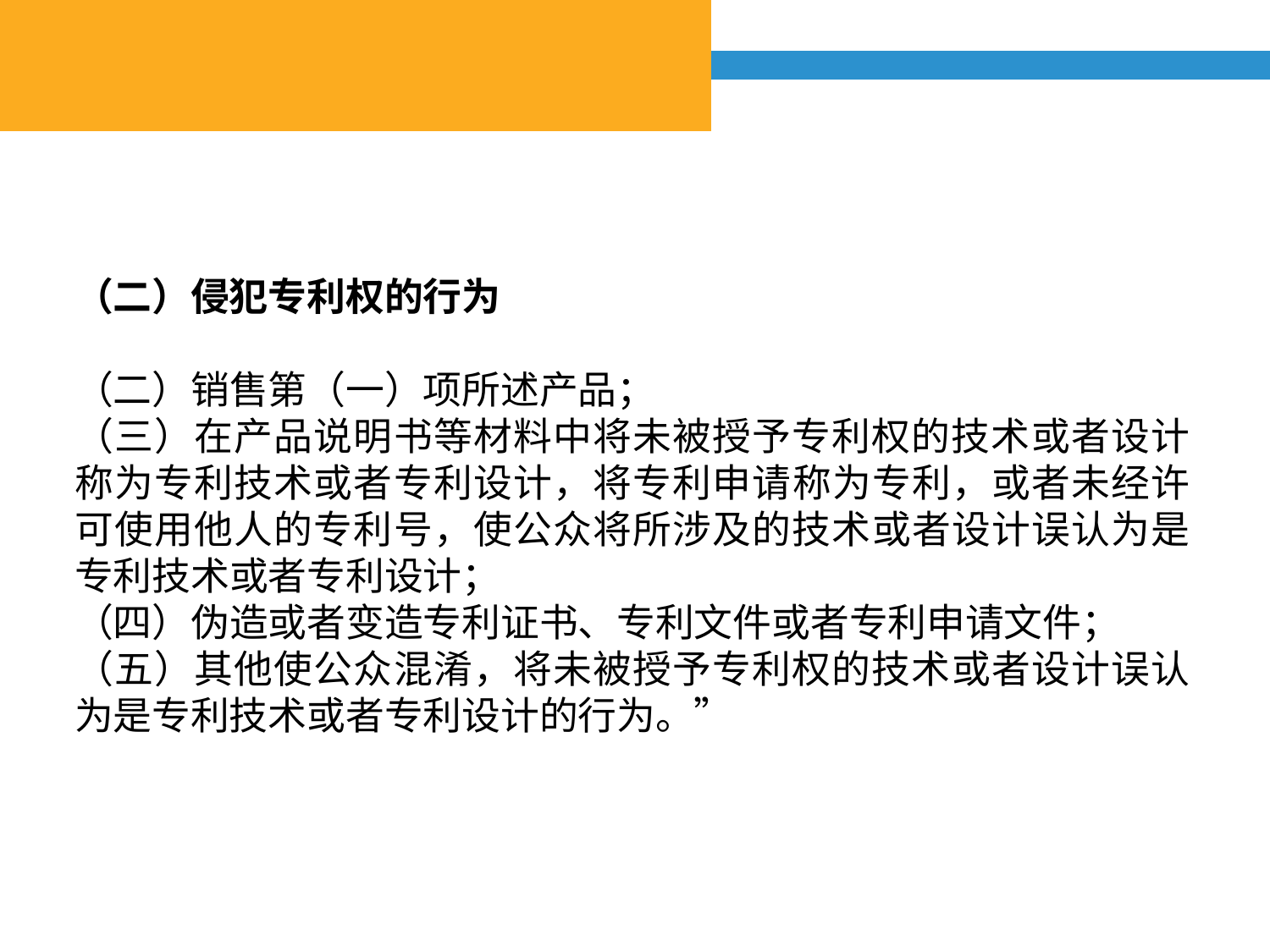

（二）侵犯专利权的行为

（二）销售第（一）项所述产品；
（三）在产品说明书等材料中将未被授予专利权的技术或者设计称为专利技术或者专利设计，将专利申请称为专利，或者未经许可使用他人的专利号，使公众将所涉及的技术或者设计误认为是专利技术或者专利设计；
（四）伪造或者变造专利证书、专利文件或者专利申请文件；
（五）其他使公众混淆，将未被授予专利权的技术或者设计误认为是专利技术或者专利设计的行为。”